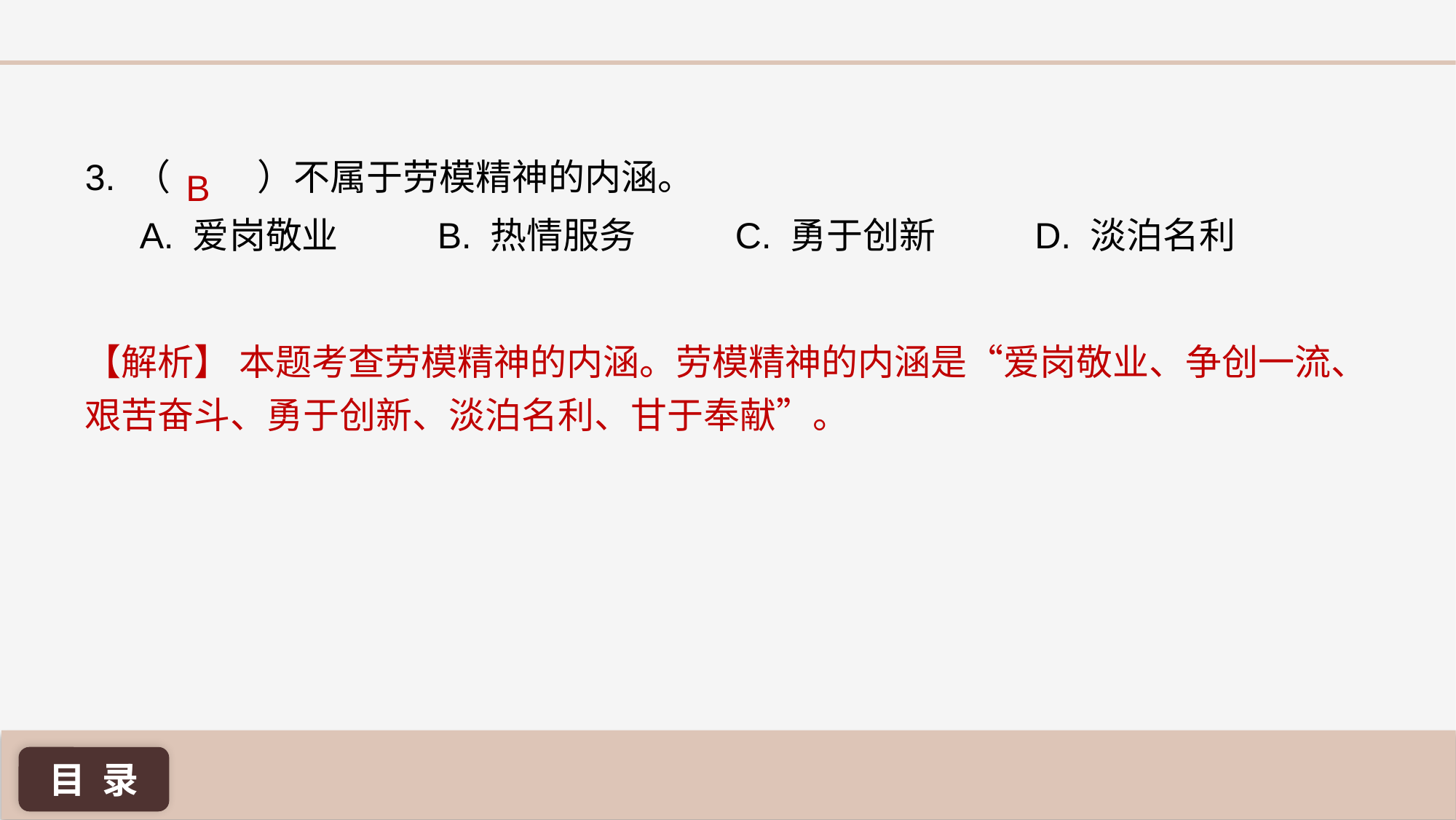

3. （	 ）不属于劳模精神的内涵。
A. 爱岗敬业           B. 热情服务           C. 勇于创新           D. 淡泊名利
B
【解析】 本题考查劳模精神的内涵。劳模精神的内涵是“爱岗敬业、争创一流、艰苦奋斗、勇于创新、淡泊名利、甘于奉献”。